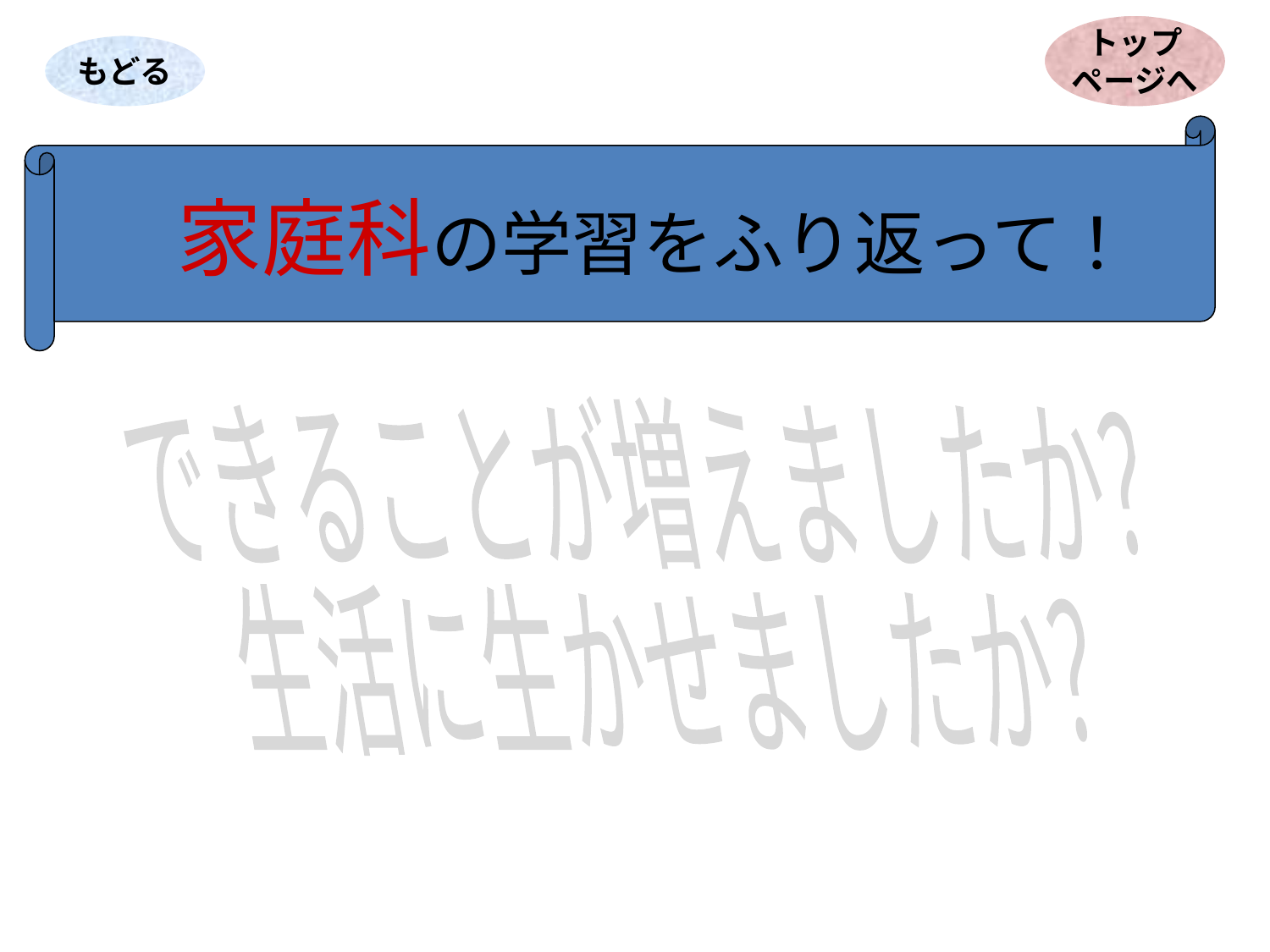

トップ
ページへ
もどる

家庭科の学習をふり返って！
できることが増えましたか？
生活に生かせましたか？